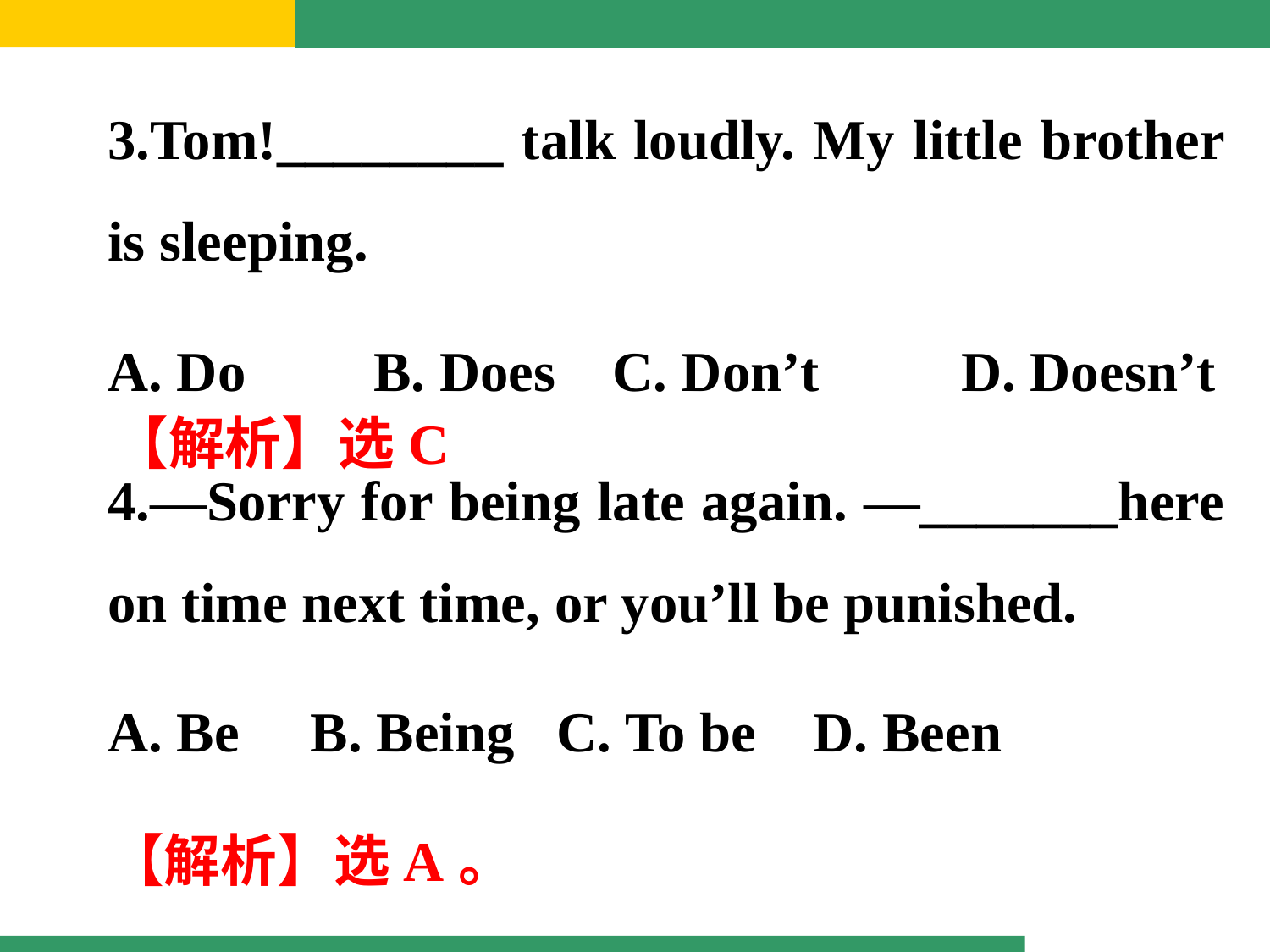

3.Tom!________ talk loudly. My little brother is sleeping.
A. Do         B. Does    C. Don’t          D. Doesn’t
4.—Sorry for being late again. —_______here on time next time, or you’ll be punished.
A. Be     B. Being   C. To be    D. Been
【解析】选A。
【解析】选C